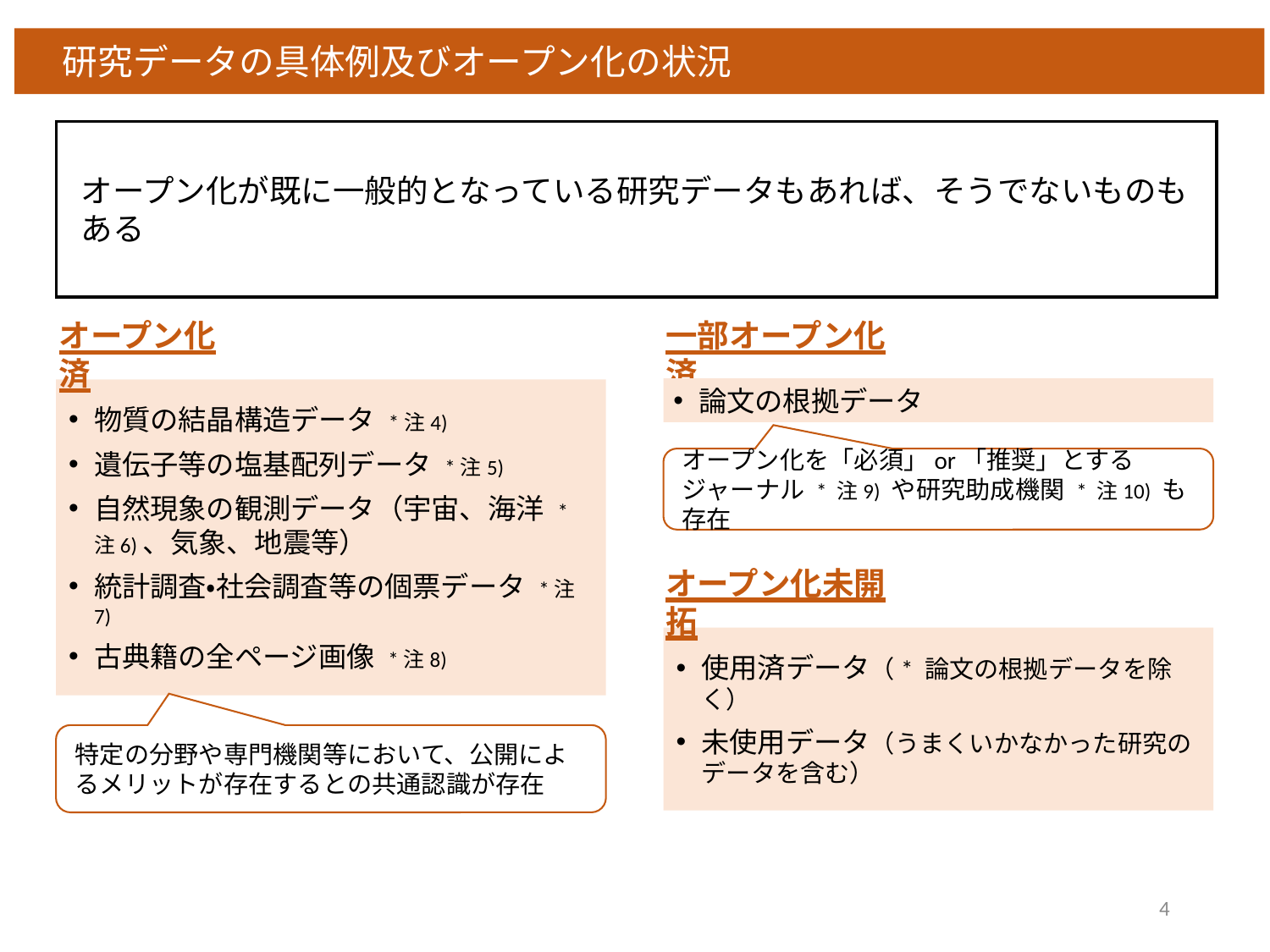

研究データの具体例及びオープン化の状況
オープン化が既に一般的となっている研究データもあれば、そうでないものもある
オープン化済
一部オープン化済
論文の根拠データ
物質の結晶構造データ *注4)
遺伝子等の塩基配列データ *注5)
自然現象の観測データ（宇宙、海洋 *注6)、気象、地震等）
統計調査・社会調査等の個票データ *注7)
古典籍の全ページ画像 *注8)
オープン化を「必須」or「推奨」とするジャーナル * 注9) や研究助成機関 * 注10) も存在
オープン化未開拓
使用済データ（* 論文の根拠データを除く）
未使用データ（うまくいかなかった研究のデータを含む）
特定の分野や専門機関等において、公開によるメリットが存在するとの共通認識が存在
4